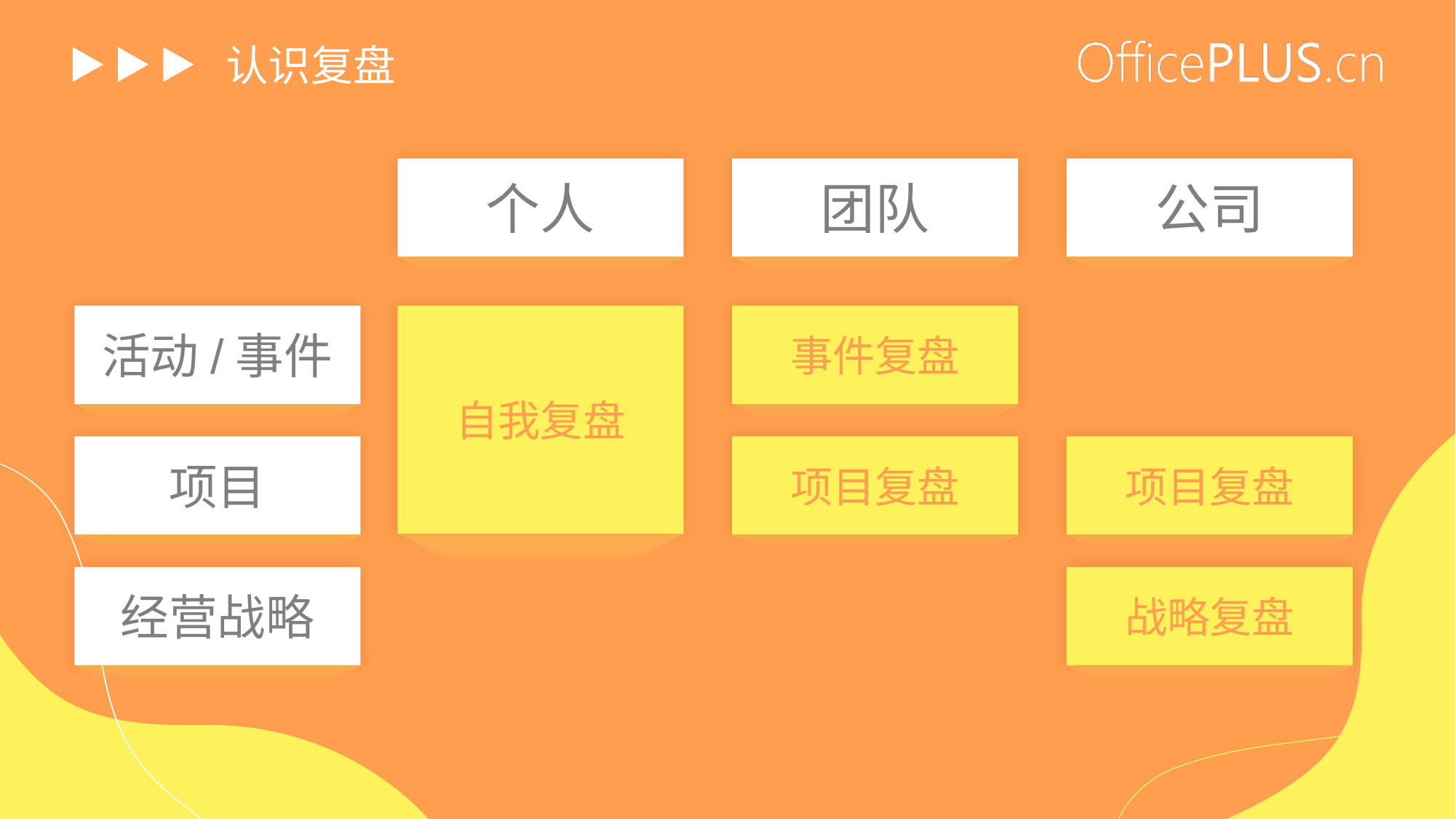

# 认识复盘

个人

团队

公司

活动/事件

自我复盘

事件复盘

项目

项目复盘

项目复盘

经营战略

战略复盘